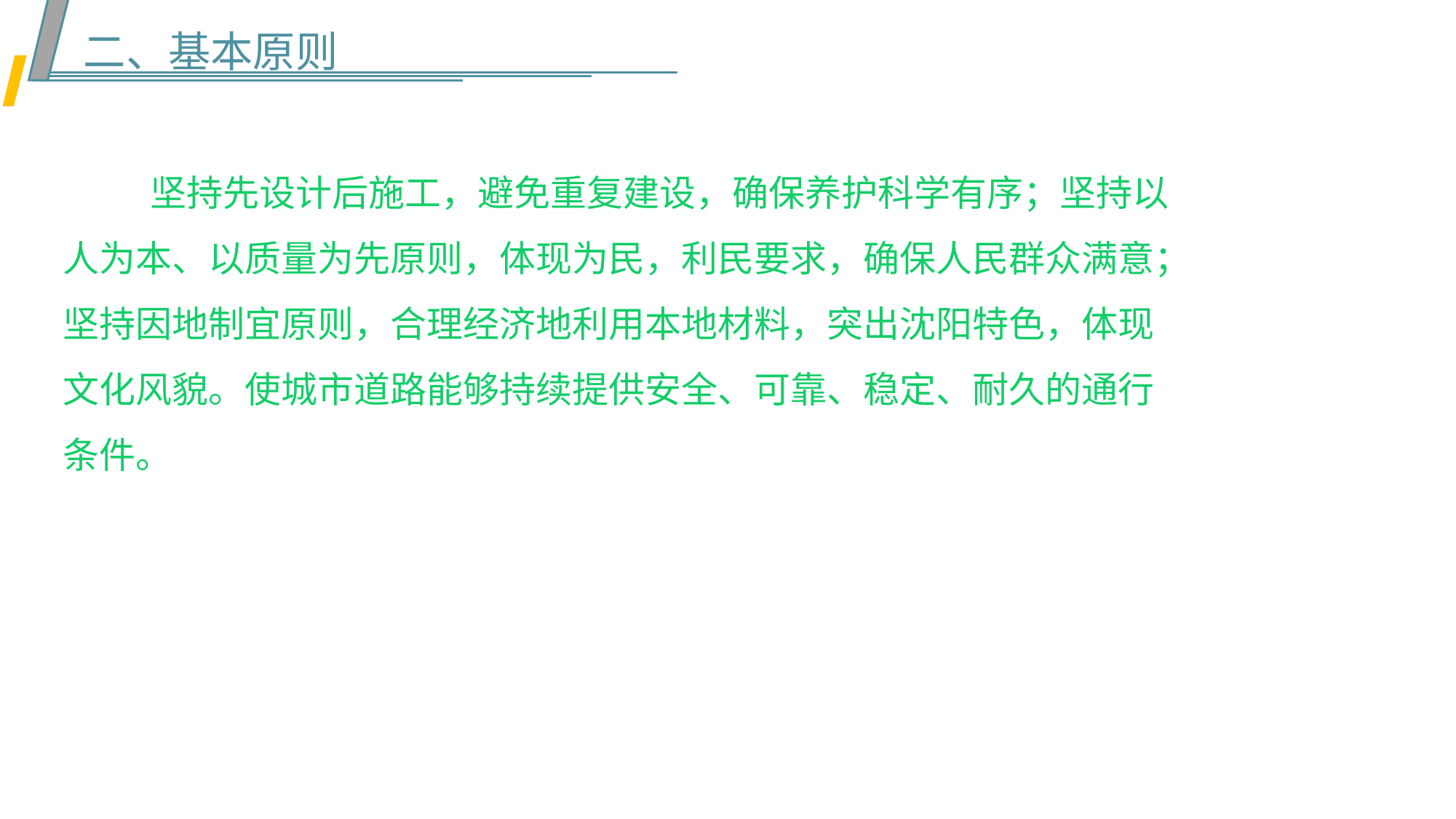

二、基本原则
   坚持先设计后施工，避免重复建设，确保养护科学有序；坚持以人为本、以质量为先原则，体现为民，利民要求，确保人民群众满意；坚持因地制宜原则，合理经济地利用本地材料，突出沈阳特色，体现文化风貌。使城市道路能够持续提供安全、可靠、稳定、耐久的通行条件。